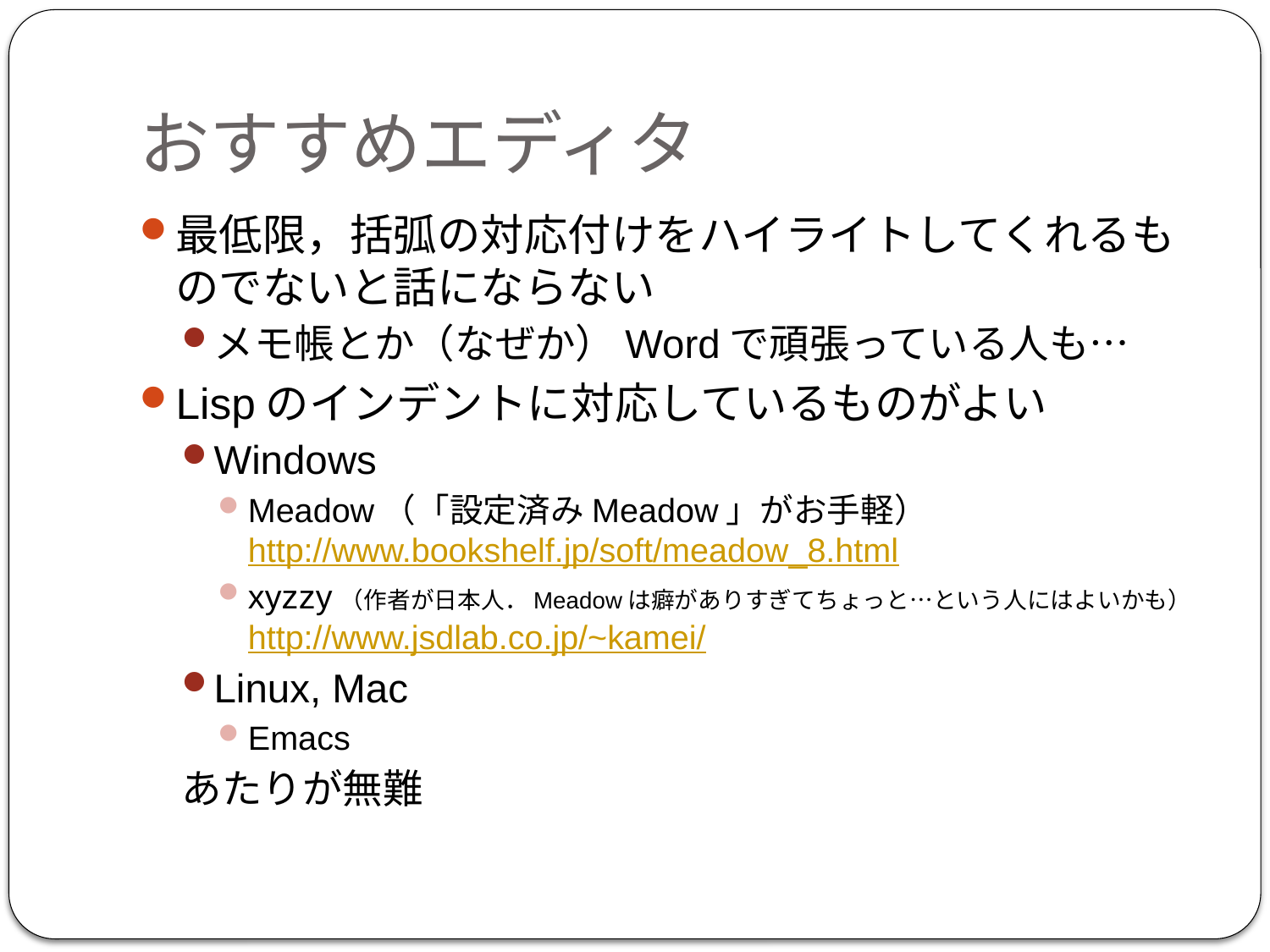

# おすすめエディタ
最低限，括弧の対応付けをハイライトしてくれるものでないと話にならない
メモ帳とか（なぜか）Wordで頑張っている人も…
Lispのインデントに対応しているものがよい
Windows
Meadow（「設定済みMeadow」がお手軽）
http://www.bookshelf.jp/soft/meadow_8.html
xyzzy（作者が日本人．Meadowは癖がありすぎてちょっと…という人にはよいかも）
http://www.jsdlab.co.jp/~kamei/
Linux, Mac
Emacs
あたりが無難